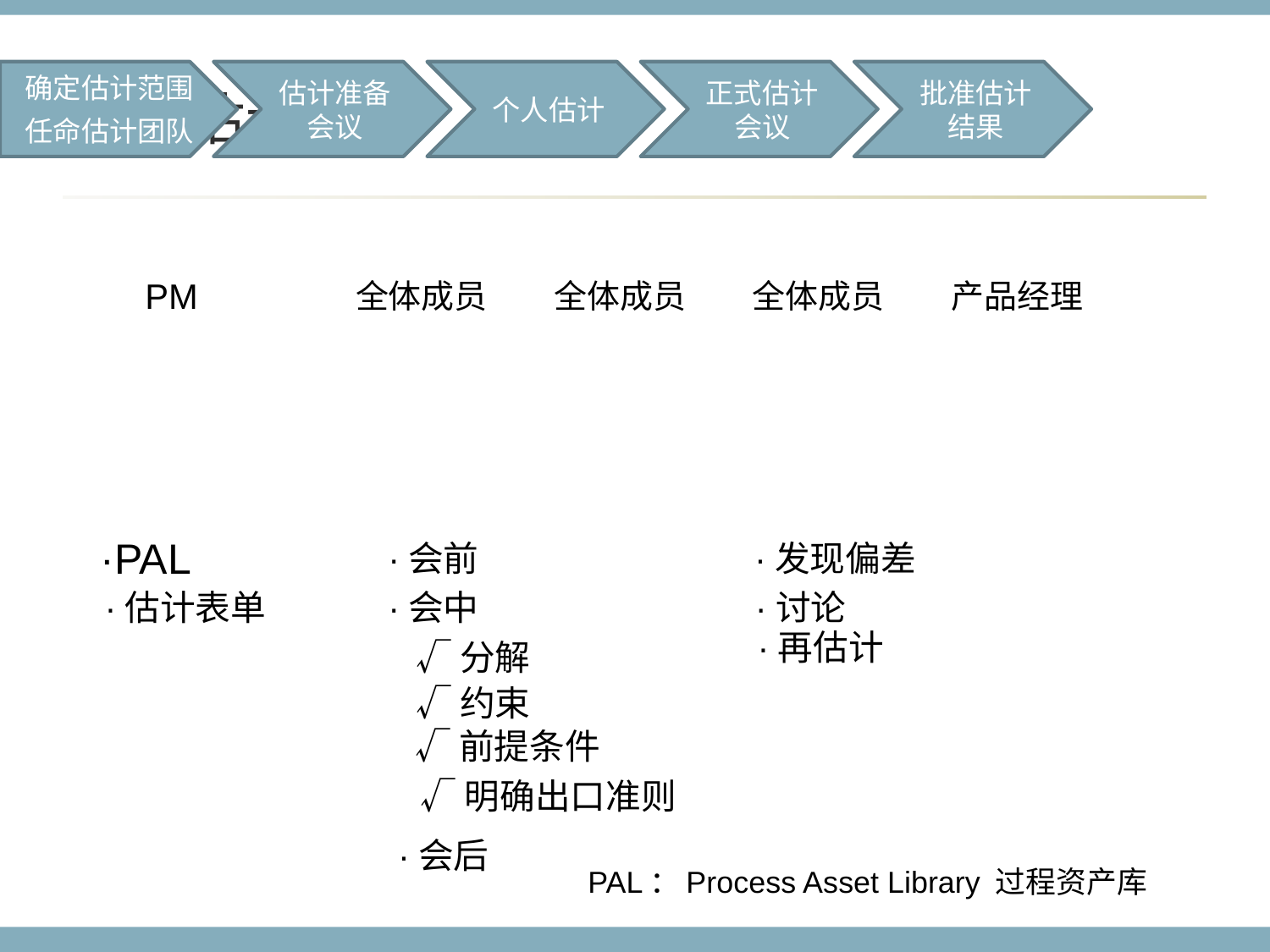

# 专家估计过程
PM
全体成员
全体成员
全体成员
产品经理
确定估计范围
任命估计团队
估计准备会议
个人估计
正式估计会议
批准估计结果
·PAL
·会前
·发现偏差
·估计表单
·会中
·讨论
·再估计
√分解
√约束
√前提条件
√明确出口准则
·会后
PAL：Process Asset Library 过程资产库